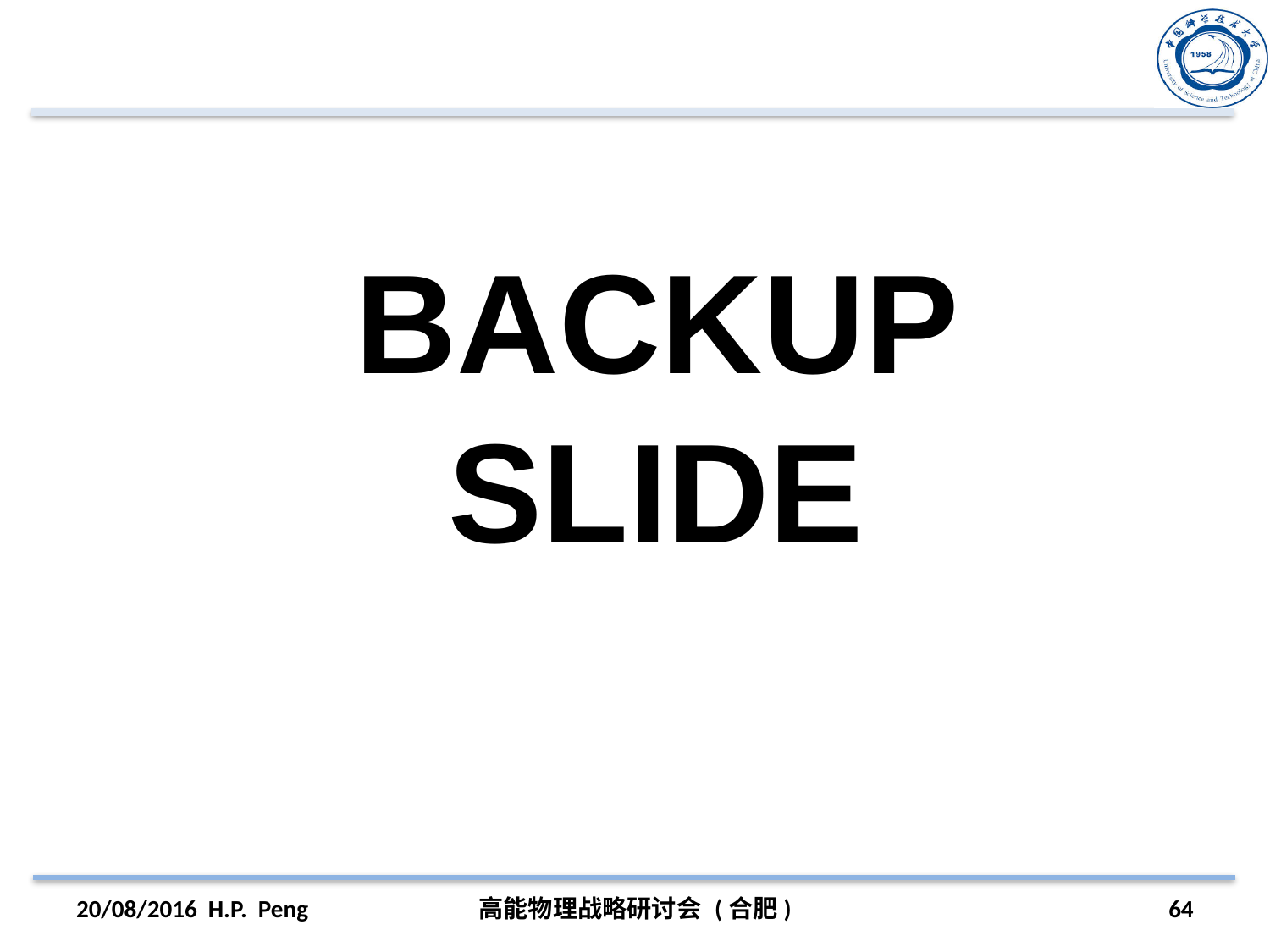

#
BACKUP SLIDE
20/08/2016  H.P.  Peng
高能物理战略研讨会 (合肥)
64